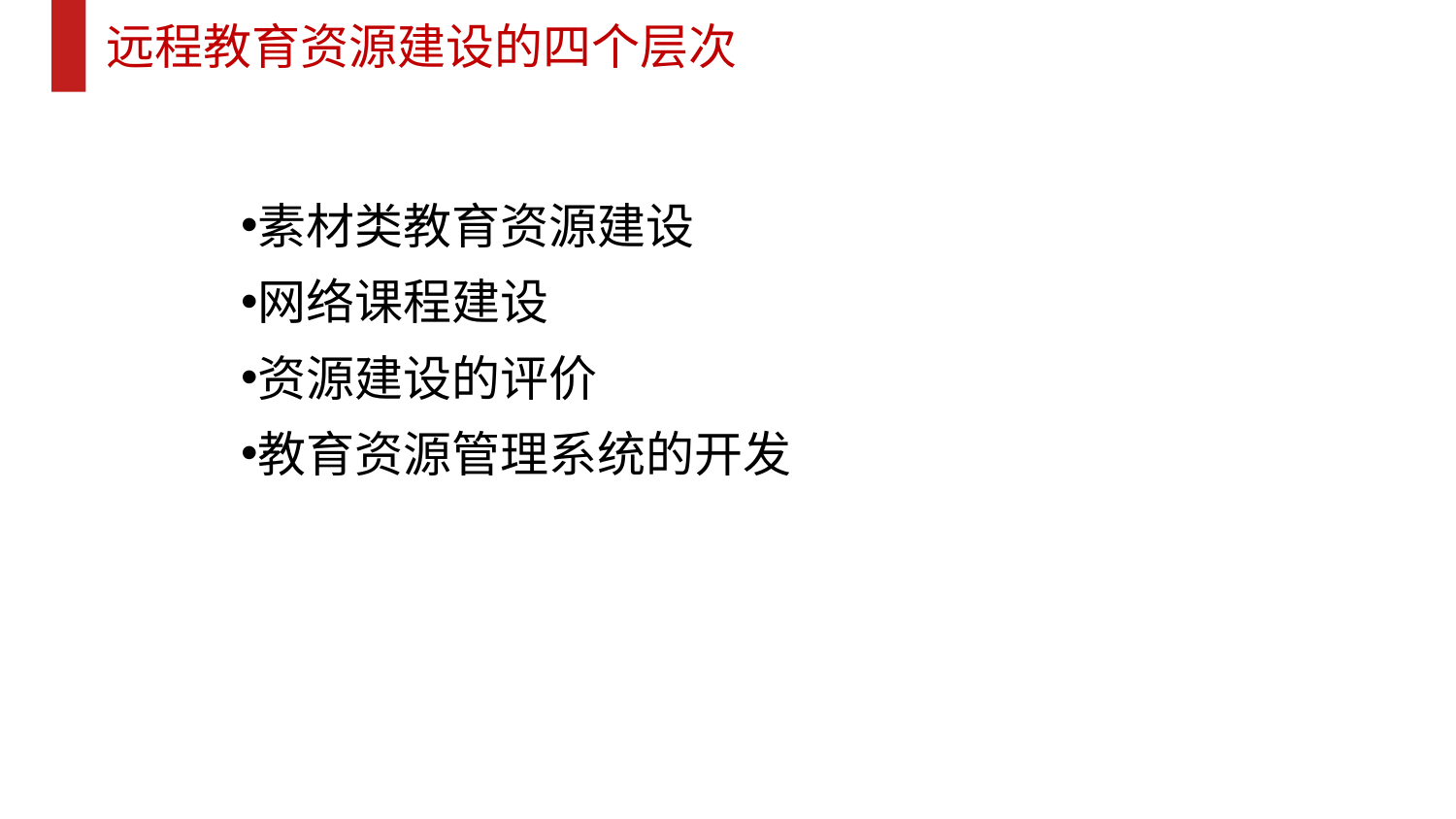

远程教育资源建设的四个层次
素材类教育资源建设
网络课程建设
资源建设的评价
教育资源管理系统的开发